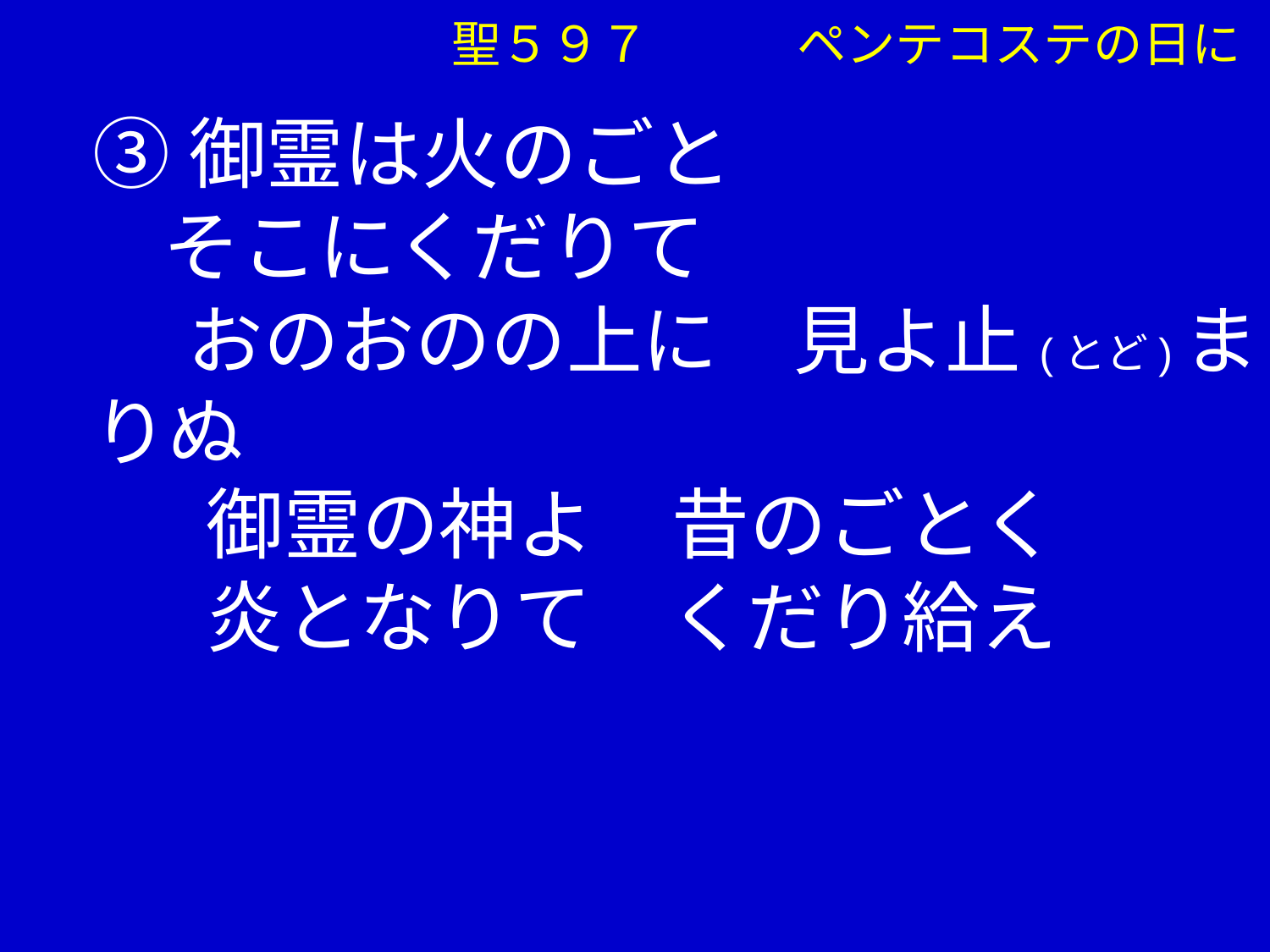

聖５９７　　　ペンテコステの日に
③御霊は火のごと
   そこにくだりて
　 おのおのの上に　見よ止(とど)まりぬ
 　御霊の神よ　昔のごとく
 　炎となりて　くだり給え